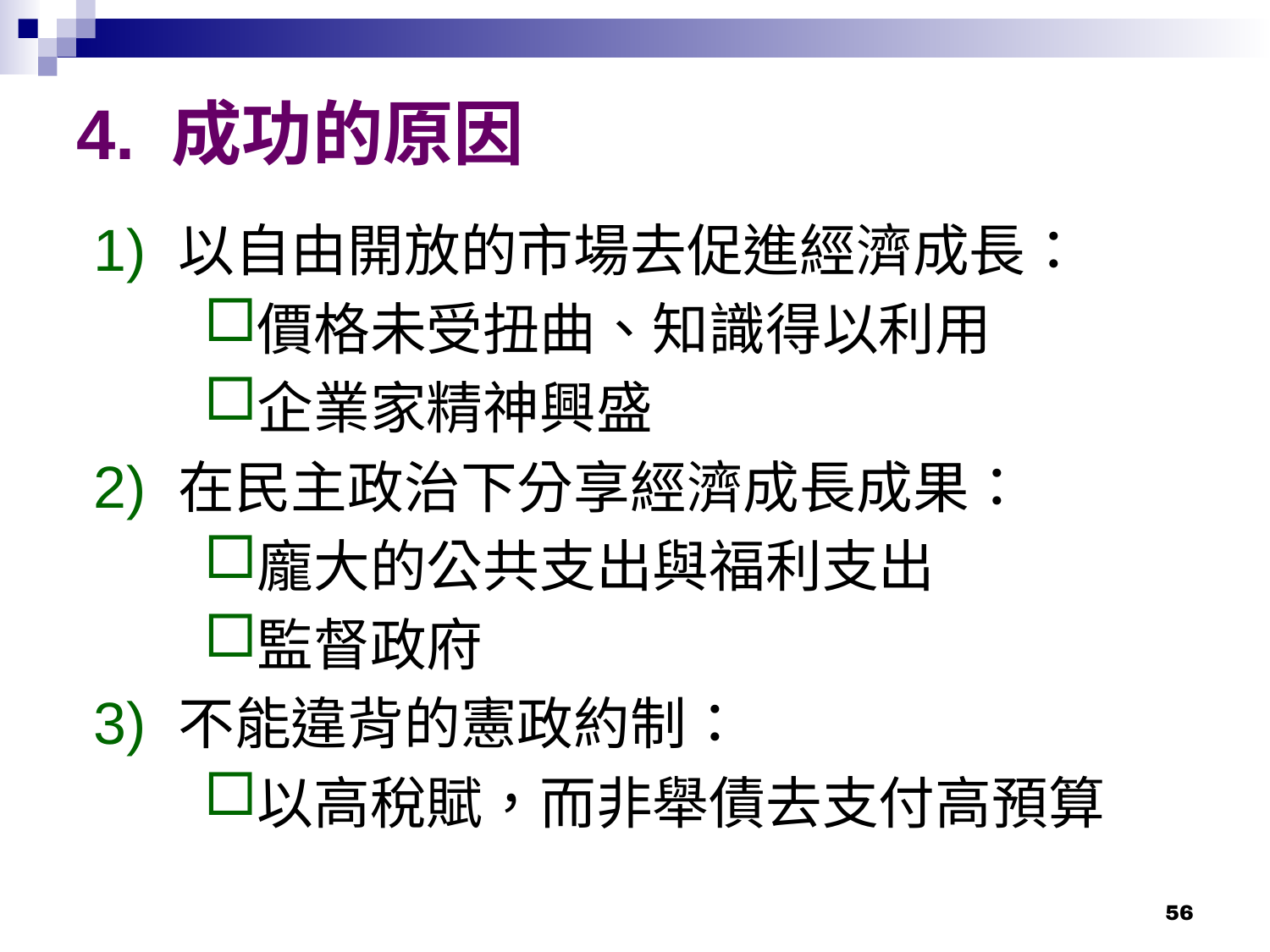

# 4. 成功的原因
以自由開放的市場去促進經濟成長：
價格未受扭曲、知識得以利用
企業家精神興盛
在民主政治下分享經濟成長成果：
龐大的公共支出與福利支出
監督政府
不能違背的憲政約制：
以高稅賦，而非舉債去支付高預算
56